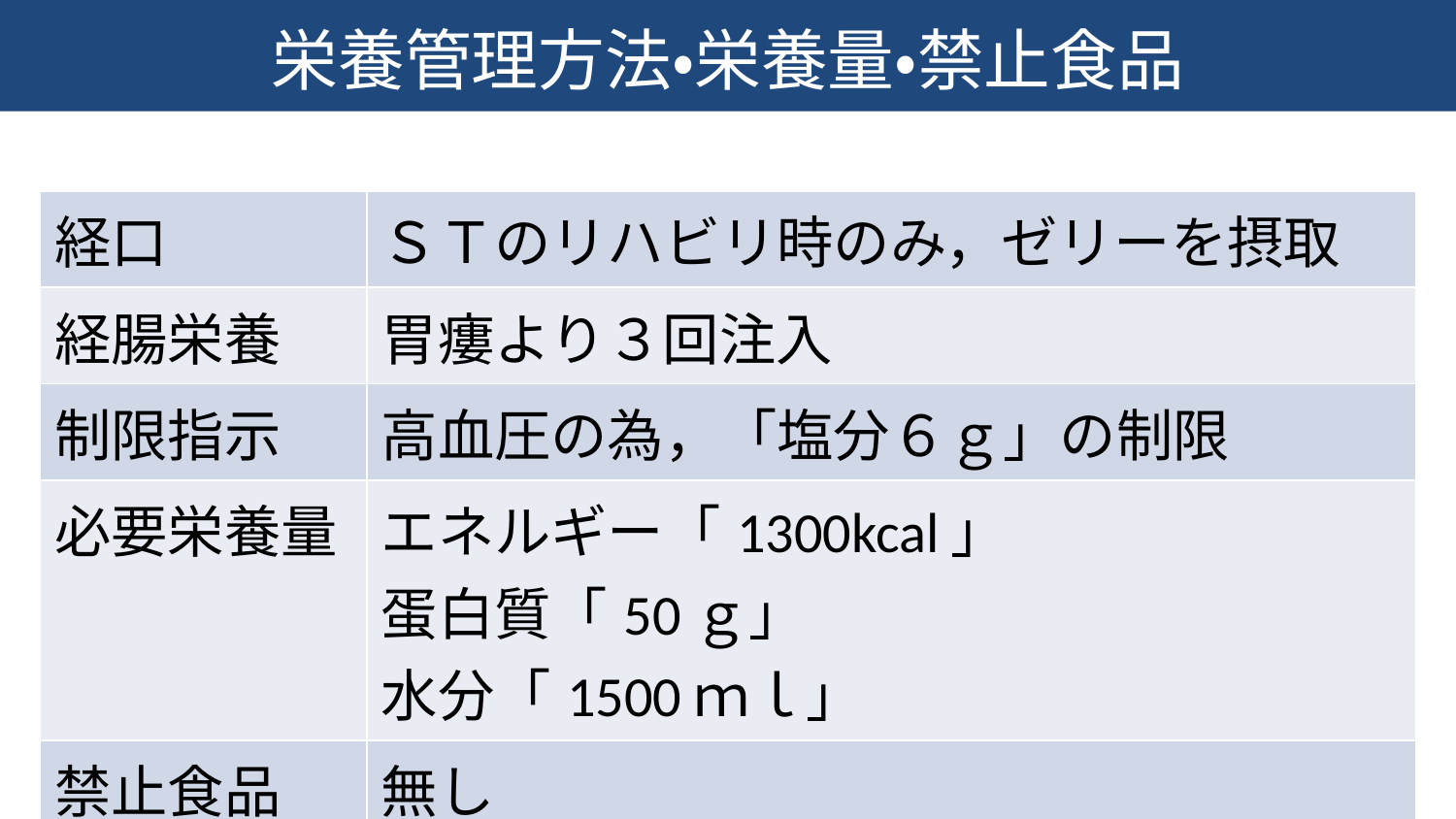

栄養管理方法・栄養量・禁止食品
| 経口 | ＳＴのリハビリ時のみ，ゼリーを摂取 |
| --- | --- |
| 経腸栄養 | 胃瘻より３回注入 |
| 制限指示 | 高血圧の為，「塩分６ｇ」の制限 |
| 必要栄養量 | エネルギー「1300kcal」 蛋白質「50ｇ」 水分「1500ｍｌ」 |
| 禁止食品 | 無し |